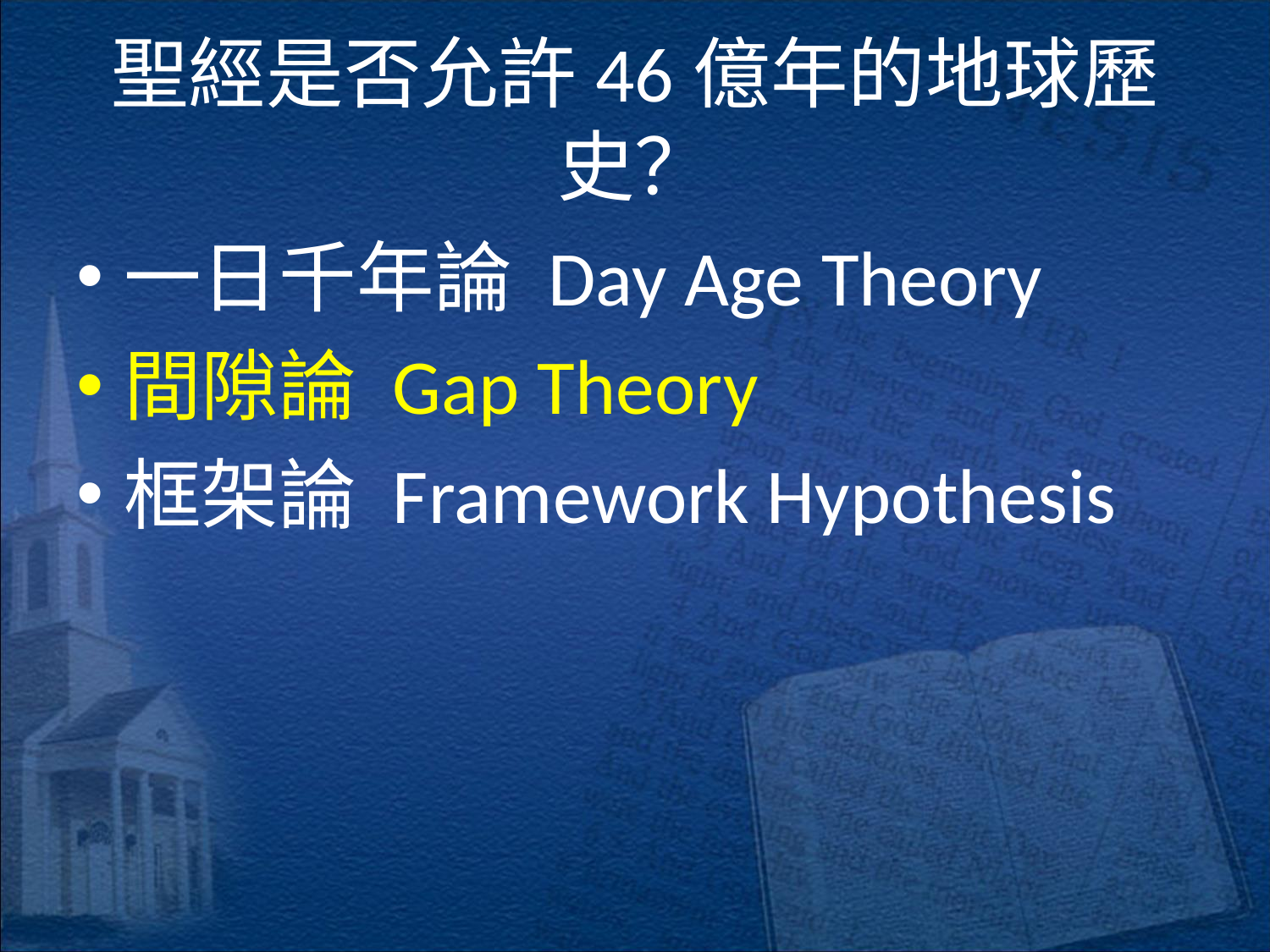

# 聖經是否允許46億年的地球歷史？
一日千年論 Day Age Theory
間隙論 Gap Theory
框架論 Framework Hypothesis